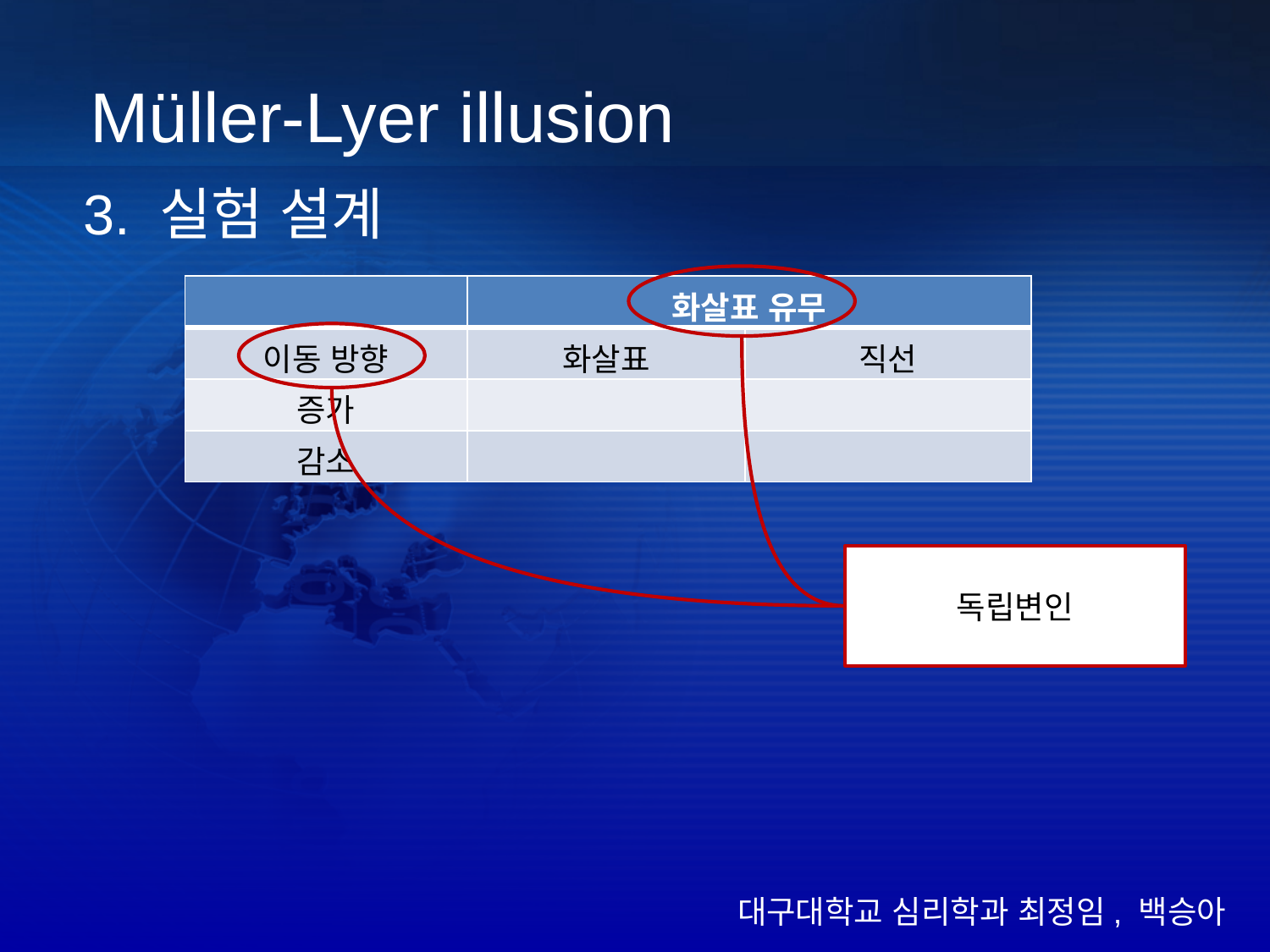

Müller-Lyer illusion
3. 실험 설계

|  | 화살표 유무 |  |
| --- | --- | --- |
| 이동 방향 | 화살표 | 직선 |
| 증가 |  |  |
| 감소 |  |  |

독립변인
대구대학교 심리학과 최정임, 백승아